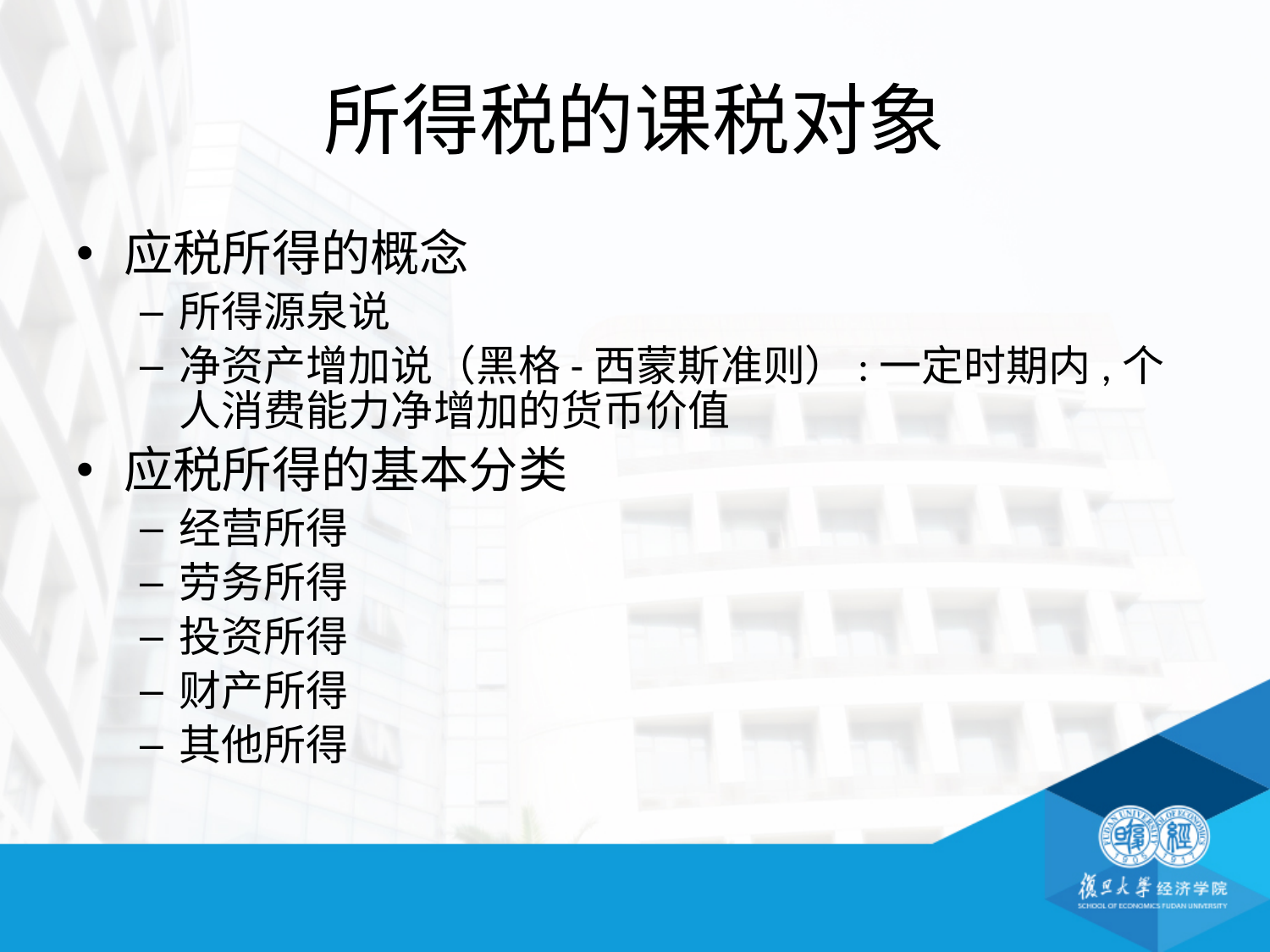

# 所得税的课税对象
应税所得的概念
所得源泉说
净资产增加说（黑格-西蒙斯准则）:一定时期内,个人消费能力净增加的货币价值
应税所得的基本分类
经营所得
劳务所得
投资所得
财产所得
其他所得